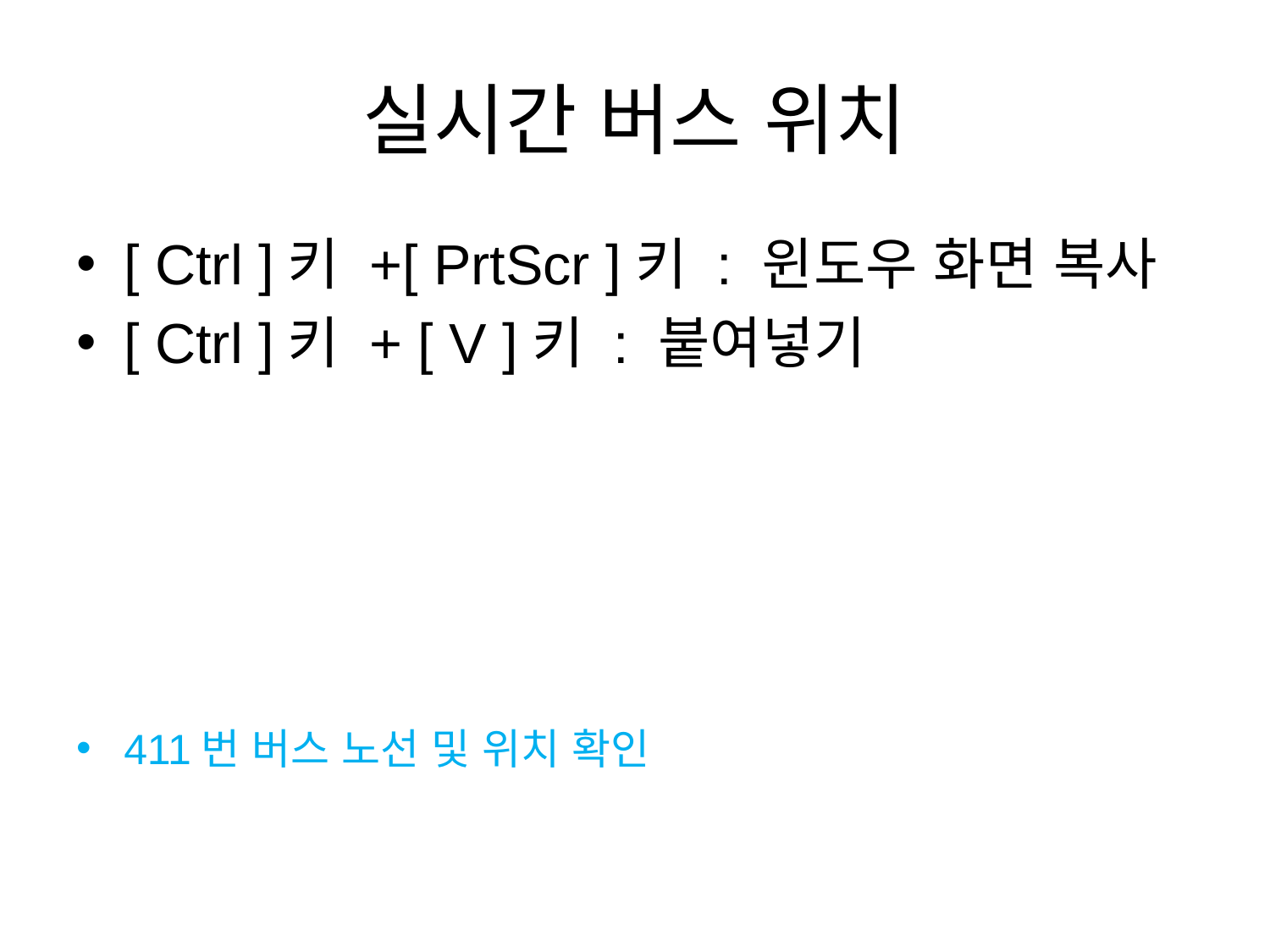

# 실시간 버스 위치
[ Ctrl ]키 +[ PrtScr ]키 : 윈도우 화면 복사
[ Ctrl ]키 + [ V ]키 : 붙여넣기

411번 버스 노선 및 위치 확인